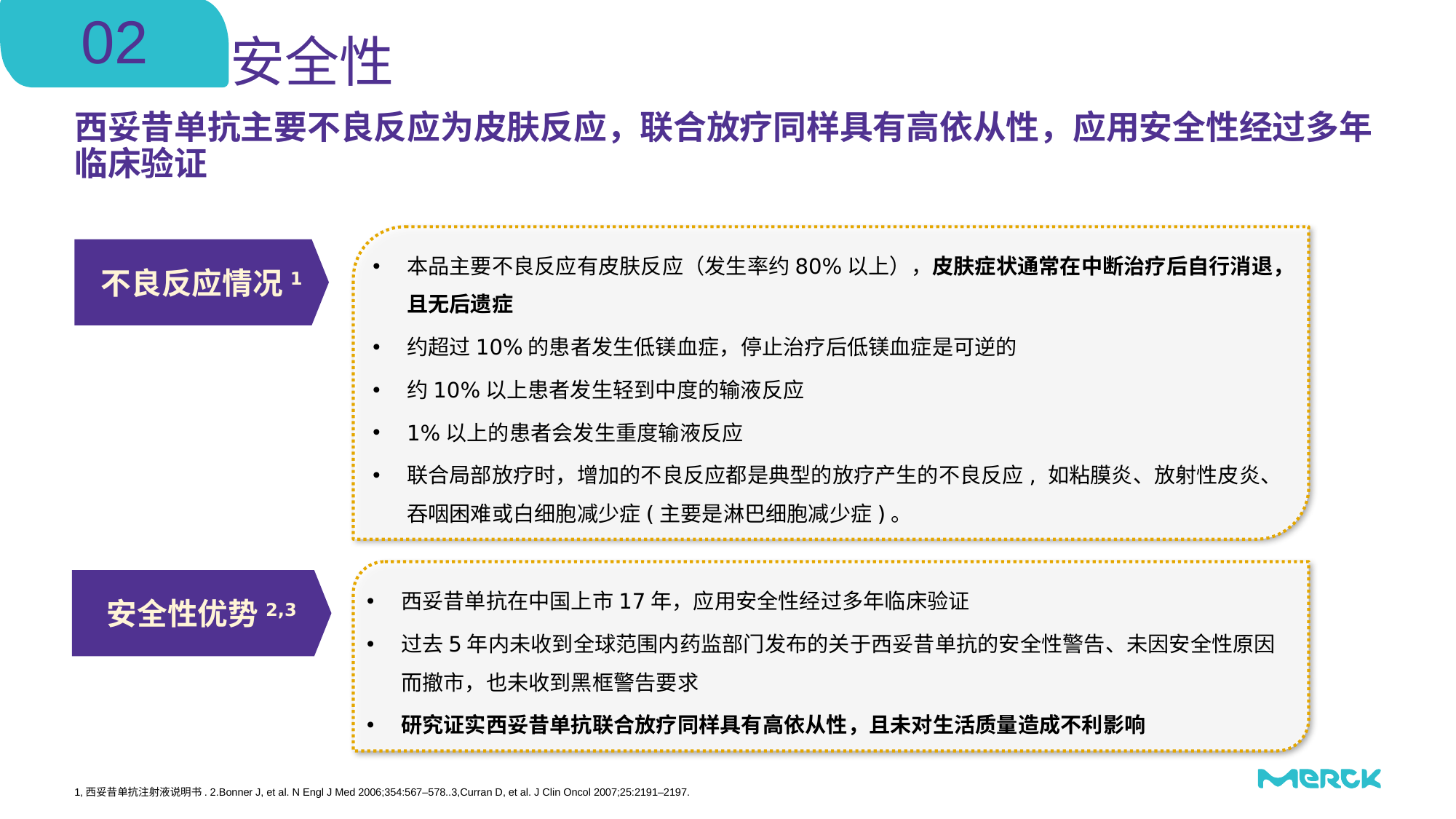

02
安全性

# 西妥昔单抗主要不良反应为皮肤反应，联合放疗同样具有高依从性，应用安全性经过多年临床验证
本品主要不良反应有皮肤反应（发生率约80%以上），皮肤症状通常在中断治疗后自行消退，且无后遗症
约超过10%的患者发生低镁血症，停止治疗后低镁血症是可逆的
约10%以上患者发生轻到中度的输液反应
1%以上的患者会发生重度输液反应
联合局部放疗时，增加的不良反应都是典型的放疗产生的不良反应, 如粘膜炎、放射性皮炎、吞咽困难或白细胞减少症(主要是淋巴细胞减少症)。
不良反应情况1
西妥昔单抗在中国上市17年，应用安全性经过多年临床验证
过去5年内未收到全球范围内药监部门发布的关于西妥昔单抗的安全性警告、未因安全性原因而撤市，也未收到黑框警告要求
研究证实西妥昔单抗联合放疗同样具有高依从性，且未对生活质量造成不利影响
安全性优势2,3
1,西妥昔单抗注射液说明书. 2.Bonner J, et al. N Engl J Med 2006;354:567–578..3,Curran D, et al. J Clin Oncol 2007;25:2191–2197.